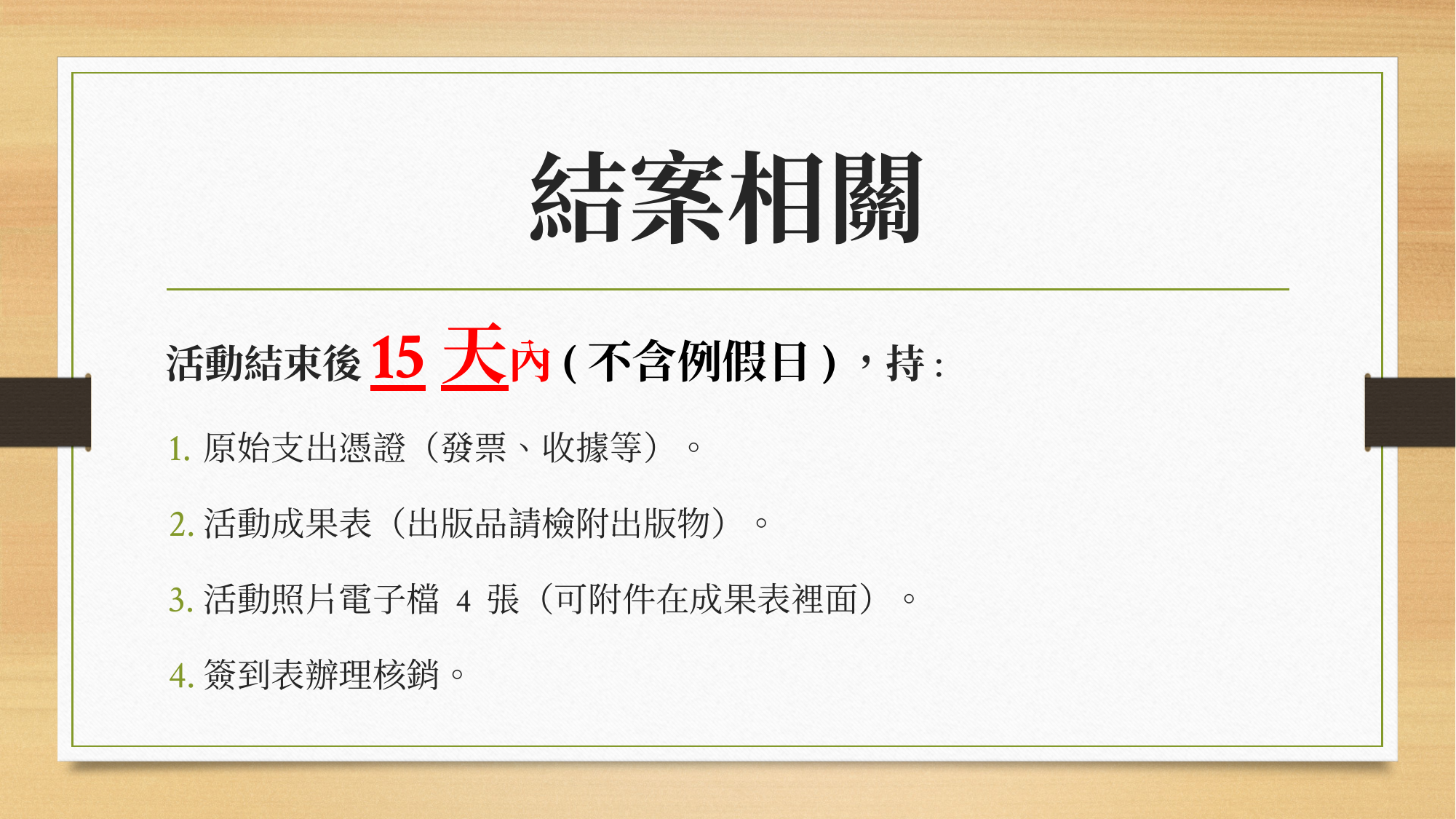

# 結案相關
活動結束後15天內(不含例假日)，持：
原始支出憑證（發票、收據等）。
活動成果表（出版品請檢附出版物）。
活動照片電子檔 4 張（可附件在成果表裡面）。
簽到表辦理核銷。